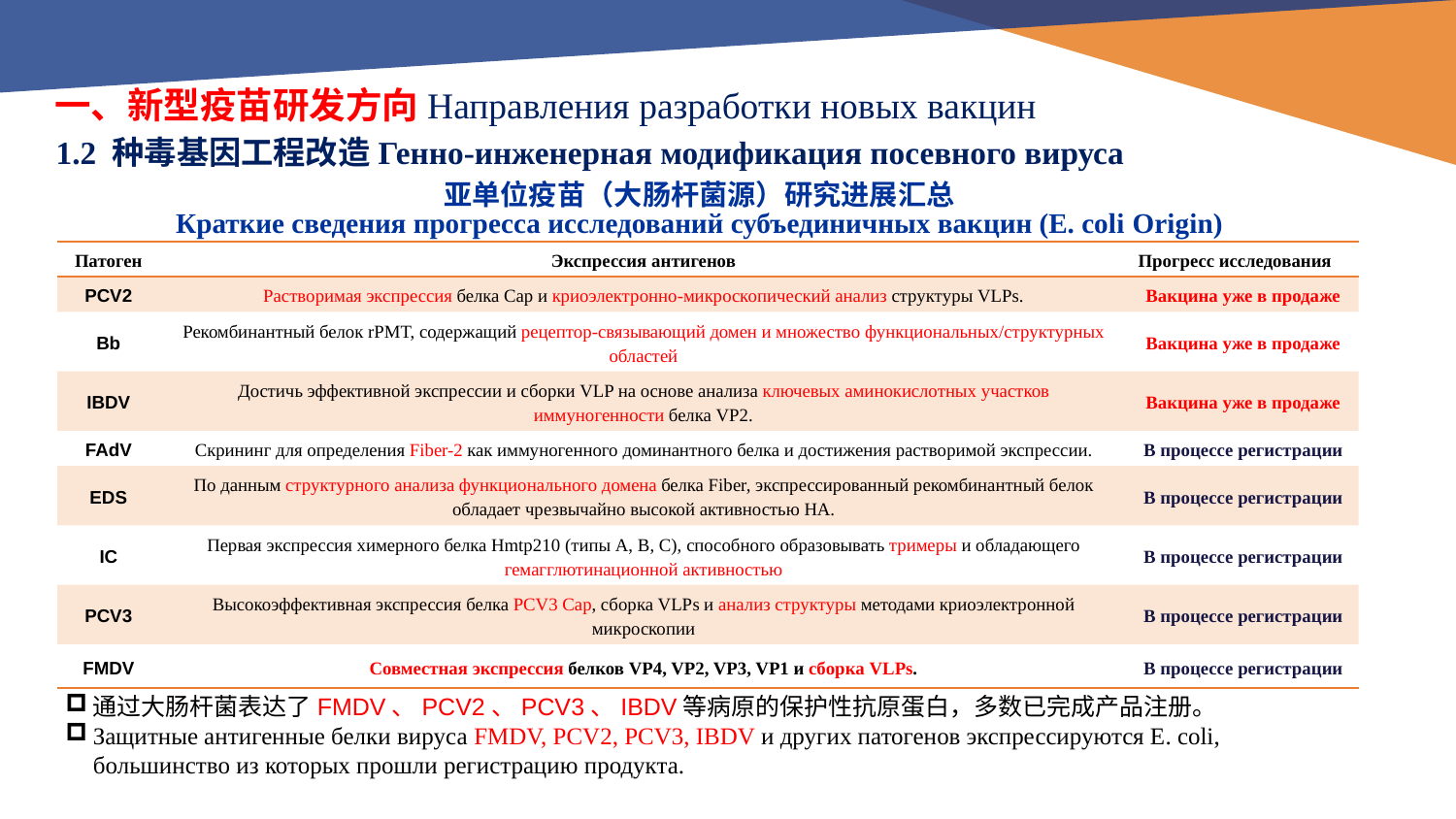

一、新型疫苗研发方向Направления разработки новых вакцин
1.2 种毒基因工程改造Генно-инженерная модификация посевного вируса
亚单位疫苗（大肠杆菌源）研究进展汇总
Краткие сведения прогресса исследований субъединичных вакцин (E. coli Origin)
| Патоген | Экспрессия антигенов | Прогресс исследования |
| --- | --- | --- |
| PCV2 | Растворимая экспрессия белка Cap и криоэлектронно-микроскопический анализ структуры VLPs. | Вакцина уже в продаже |
| Bb | Рекомбинантный белок rPMT, содержащий рецептор-связывающий домен и множество функциональных/структурных областей | Вакцина уже в продаже |
| IBDV | Достичь эффективной экспрессии и сборки VLP на основе анализа ключевых аминокислотных участков иммуногенности белка VP2. | Вакцина уже в продаже |
| FAdV | Скрининг для определения Fiber-2 как иммуногенного доминантного белка и достижения растворимой экспрессии. | В процессе регистрации |
| EDS | По данным структурного анализа функционального домена белка Fiber, экспрессированный рекомбинантный белок обладает чрезвычайно высокой активностью HA. | В процессе регистрации |
| IC | Первая экспрессия химерного белка Hmtp210 (типы A, B, C), способного образовывать тримеры и обладающего гемагглютинационной активностью | В процессе регистрации |
| PCV3 | Высокоэффективная экспрессия белка PCV3 Cap, сборка VLPs и анализ структуры методами криоэлектронной микроскопии | В процессе регистрации |
| FMDV | Совместная экспрессия белков VP4, VP2, VP3, VP1 и сборка VLPs. | В процессе регистрации |
通过大肠杆菌表达了FMDV、PCV2、PCV3、IBDV等病原的保护性抗原蛋白，多数已完成产品注册。
Защитные антигенные белки вируса FMDV, PCV2, PCV3, IBDV и других патогенов экспрессируются E. coli, большинство из которых прошли регистрацию продукта.